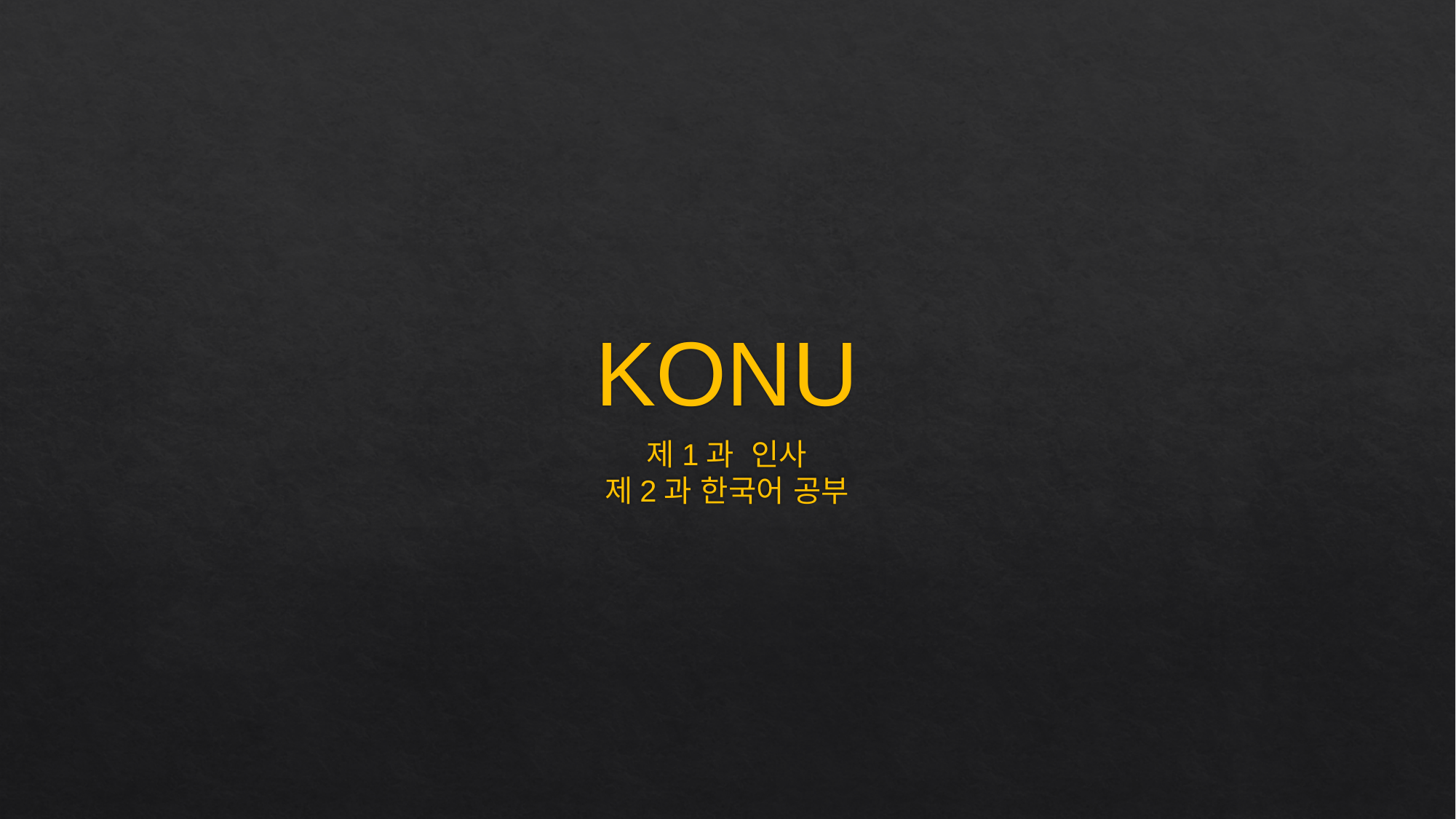

# KONU
제1과  인사
제2과 한국어 공부